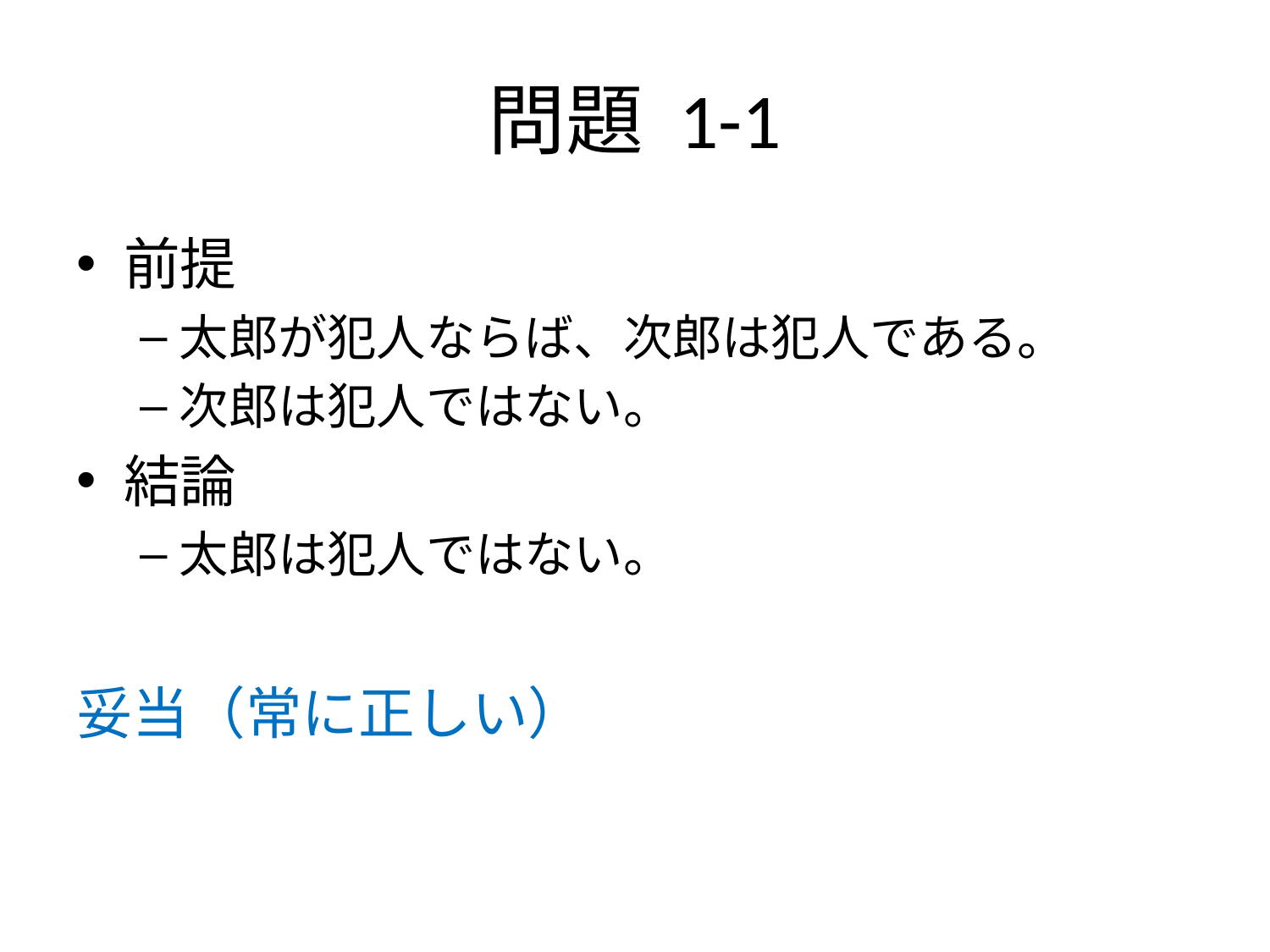

# 問題 1-1
前提
太郎が犯人ならば、次郎は犯人である。
次郎は犯人ではない。
結論
太郎は犯人ではない。

妥当（常に正しい）